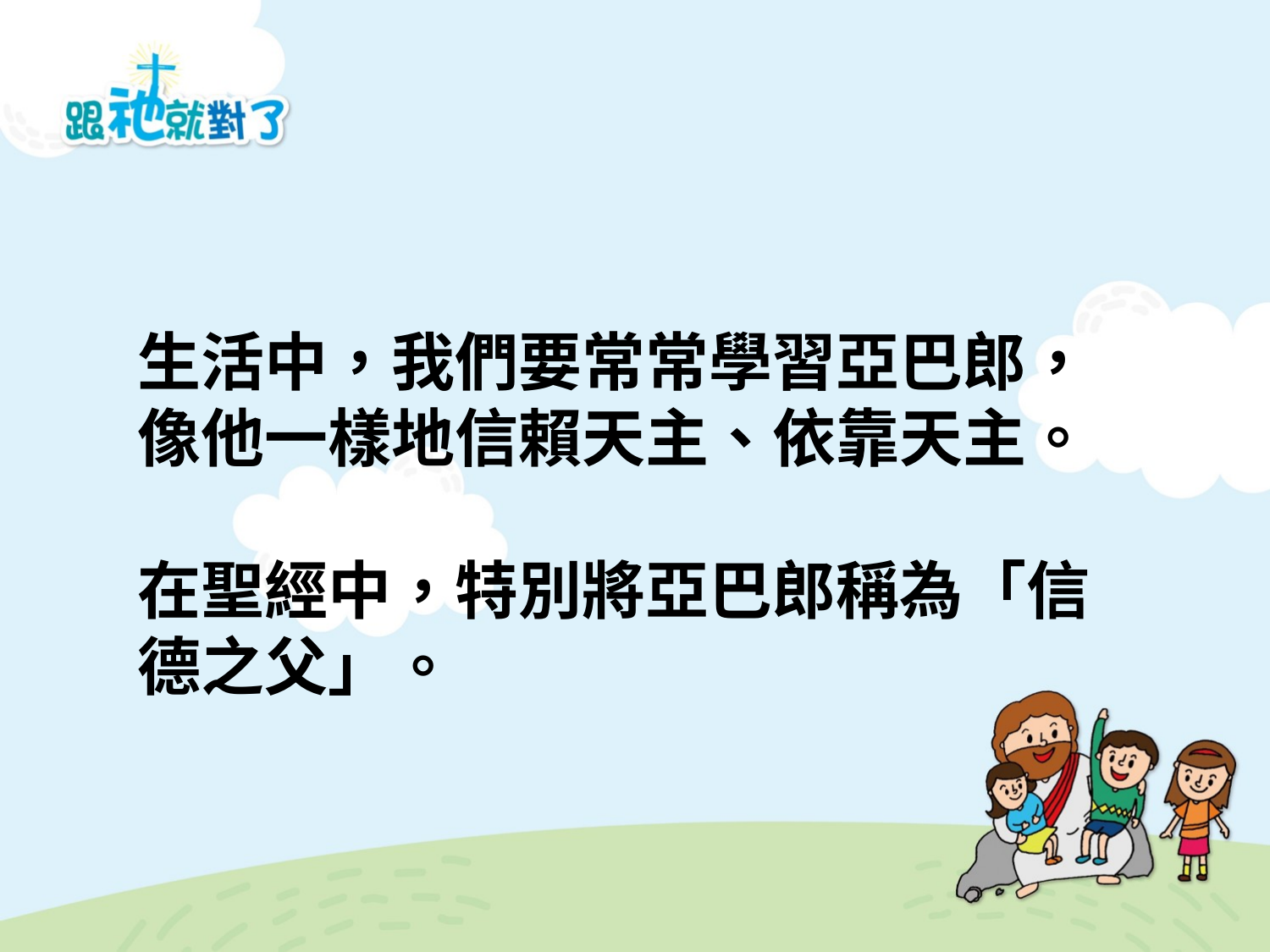

生活中，我們要常常學習亞巴郎，像他一樣地信賴天主、依靠天主。

在聖經中，特別將亞巴郎稱為「信德之父」。